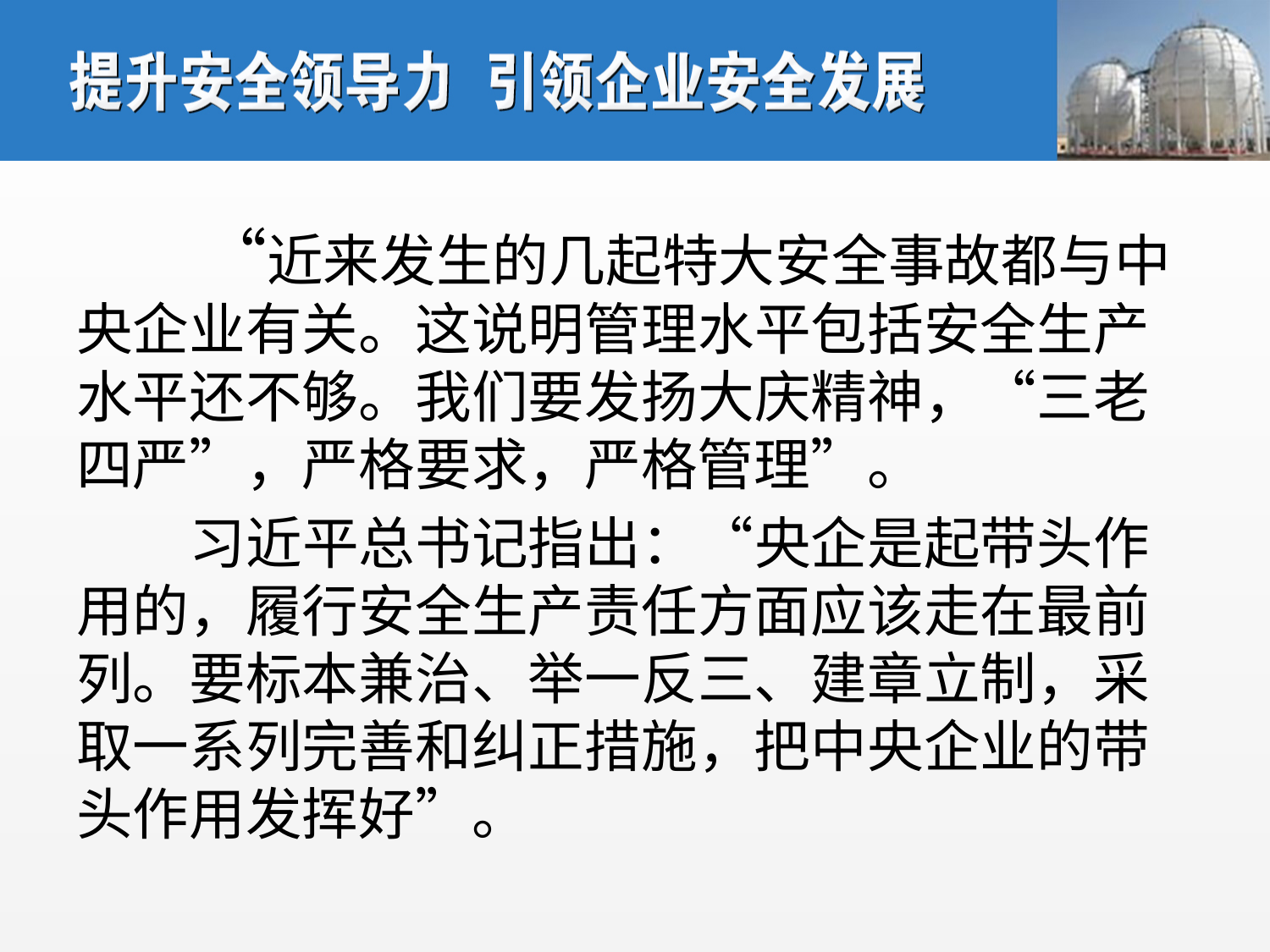

“近来发生的几起特大安全事故都与中央企业有关。这说明管理水平包括安全生产水平还不够。我们要发扬大庆精神，“三老四严”，严格要求，严格管理”。
　　习近平总书记指出：“央企是起带头作用的，履行安全生产责任方面应该走在最前列。要标本兼治、举一反三、建章立制，采取一系列完善和纠正措施，把中央企业的带头作用发挥好”。

11